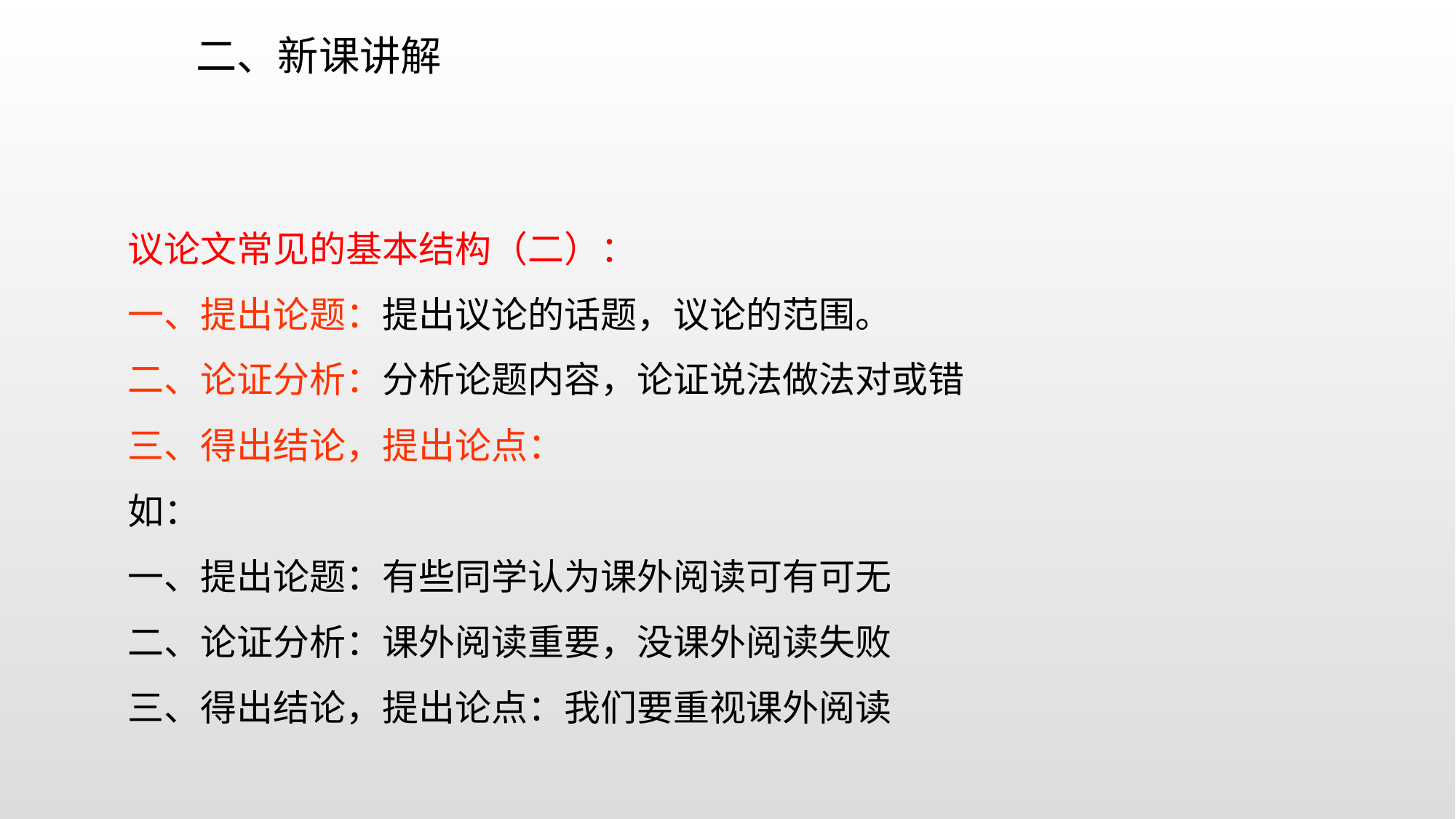

二、新课讲解

议论文常见的基本结构（二）：
一、提出论题：提出议论的话题，议论的范围。
二、论证分析：分析论题内容，论证说法做法对或错
三、得出结论，提出论点：
如：
一、提出论题：有些同学认为课外阅读可有可无
二、论证分析：课外阅读重要，没课外阅读失败
三、得出结论，提出论点：我们要重视课外阅读